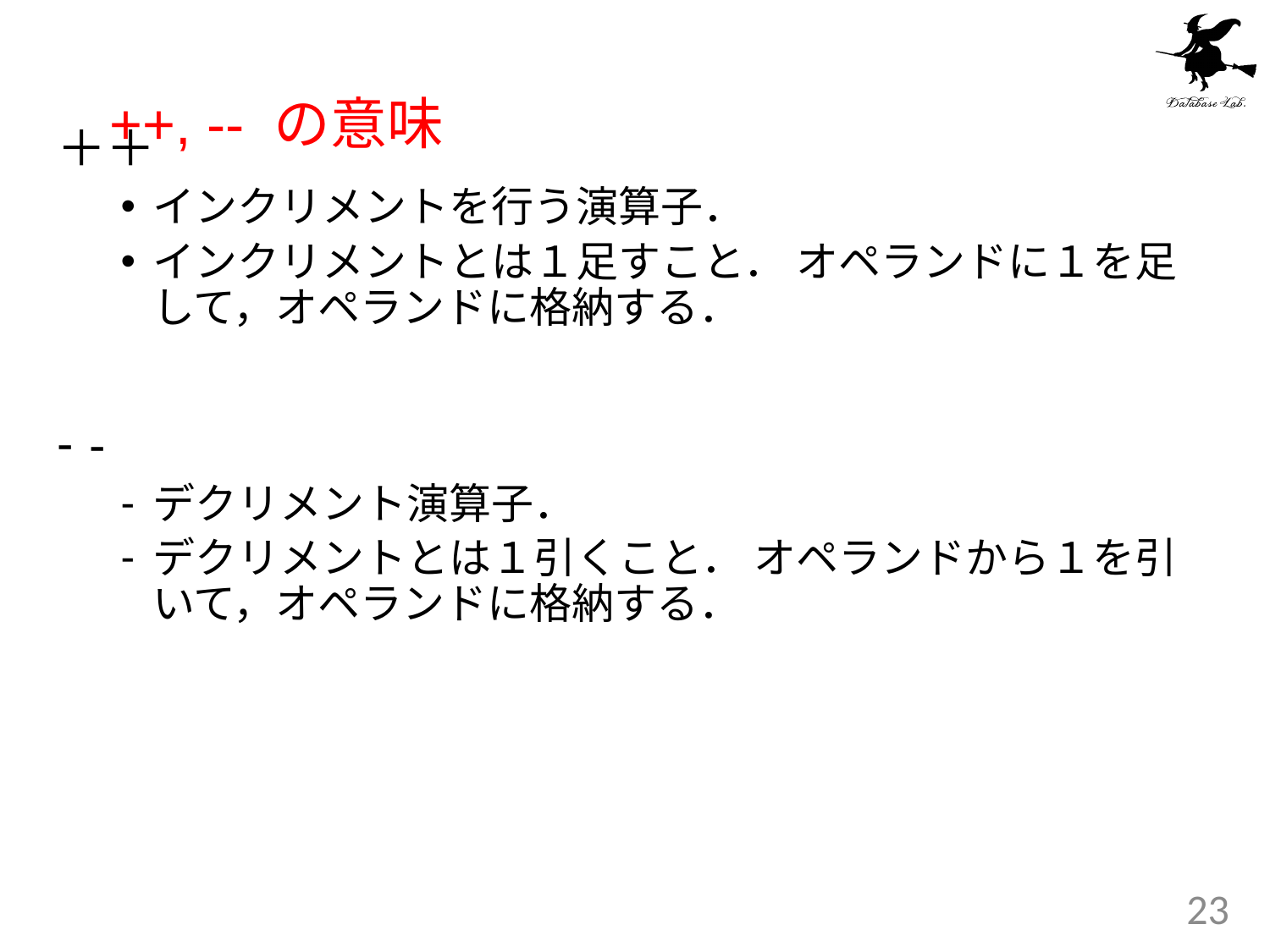

# ++, -- の意味
＋＋
インクリメントを行う演算子．
インクリメントとは１足すこと． オペランドに１を足して，オペランドに格納する．

-
デクリメント演算子．
デクリメントとは１引くこと． オペランドから１を引いて，オペランドに格納する．

23